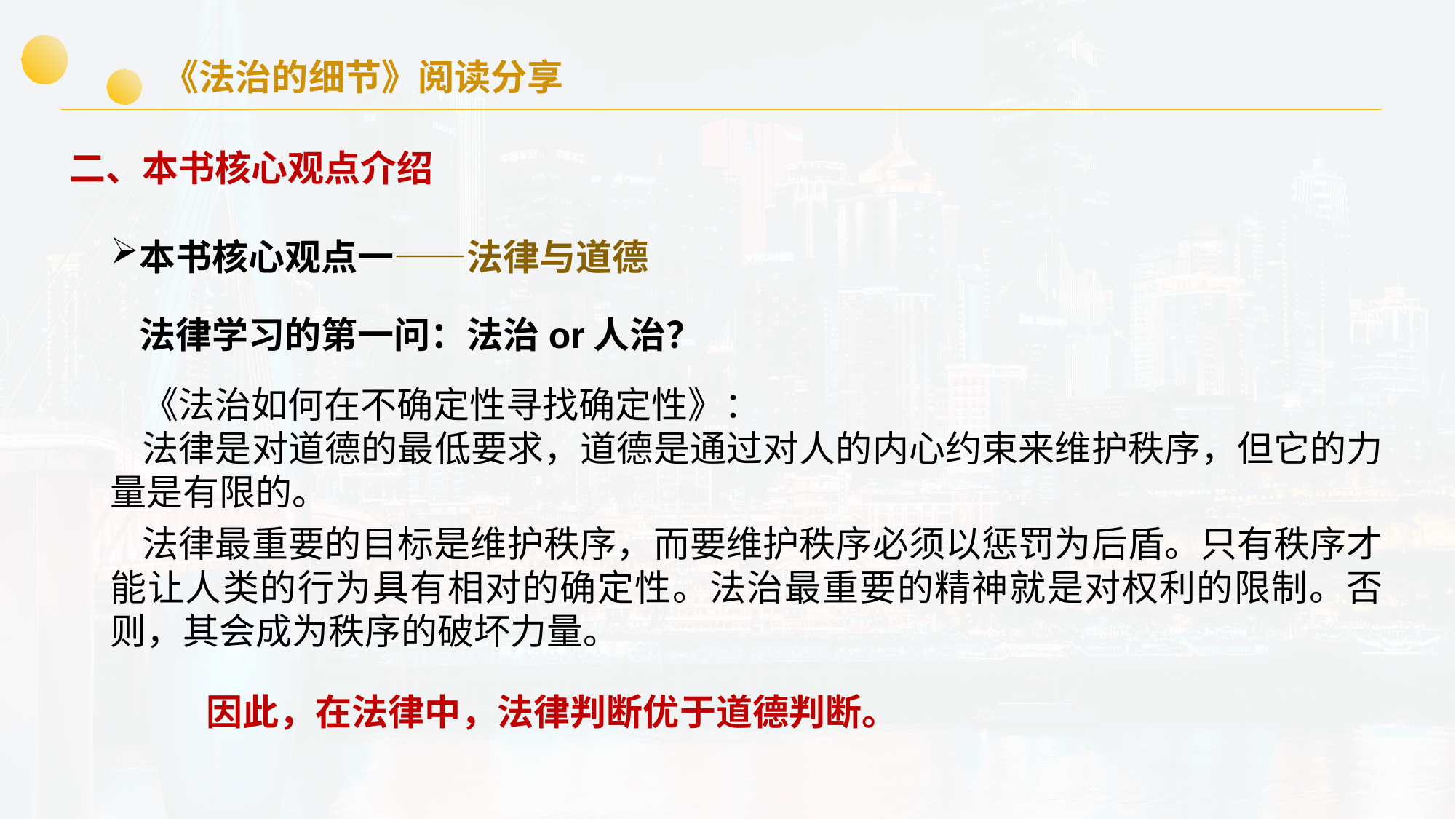

《法治的细节》阅读分享
二、本书核心观点介绍
本书核心观点一——法律与道德
法律学习的第一问：法治or人治？
《法治如何在不确定性寻找确定性》：
法律是对道德的最低要求，道德是通过对人的内心约束来维护秩序，但它的力量是有限的。
法律最重要的目标是维护秩序，而要维护秩序必须以惩罚为后盾。只有秩序才能让人类的行为具有相对的确定性。法治最重要的精神就是对权利的限制。否则，其会成为秩序的破坏力量。
因此，在法律中，法律判断优于道德判断。